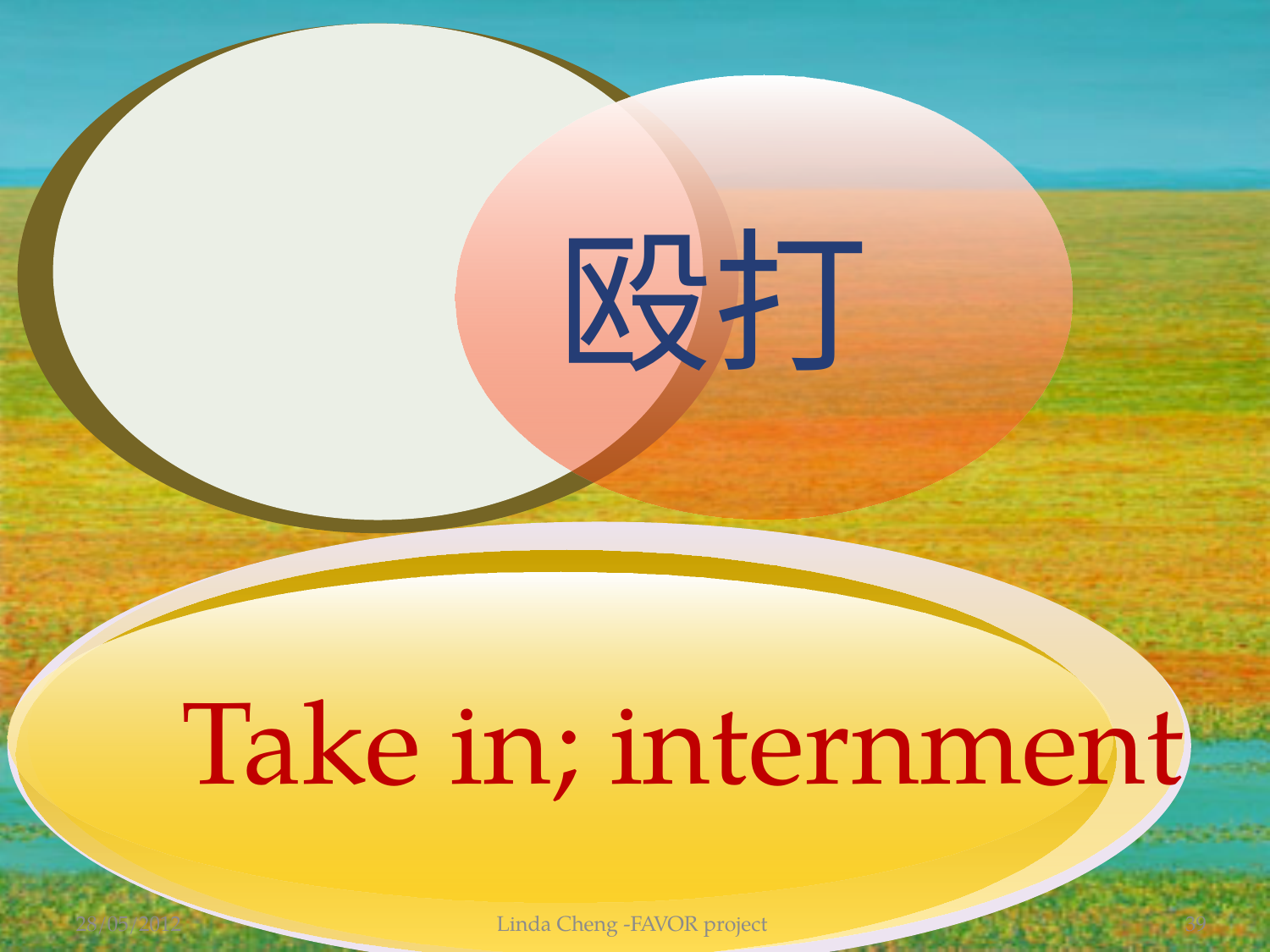

殴打

Take in; internment
28/05/2012
Linda Cheng -FAVOR project
39